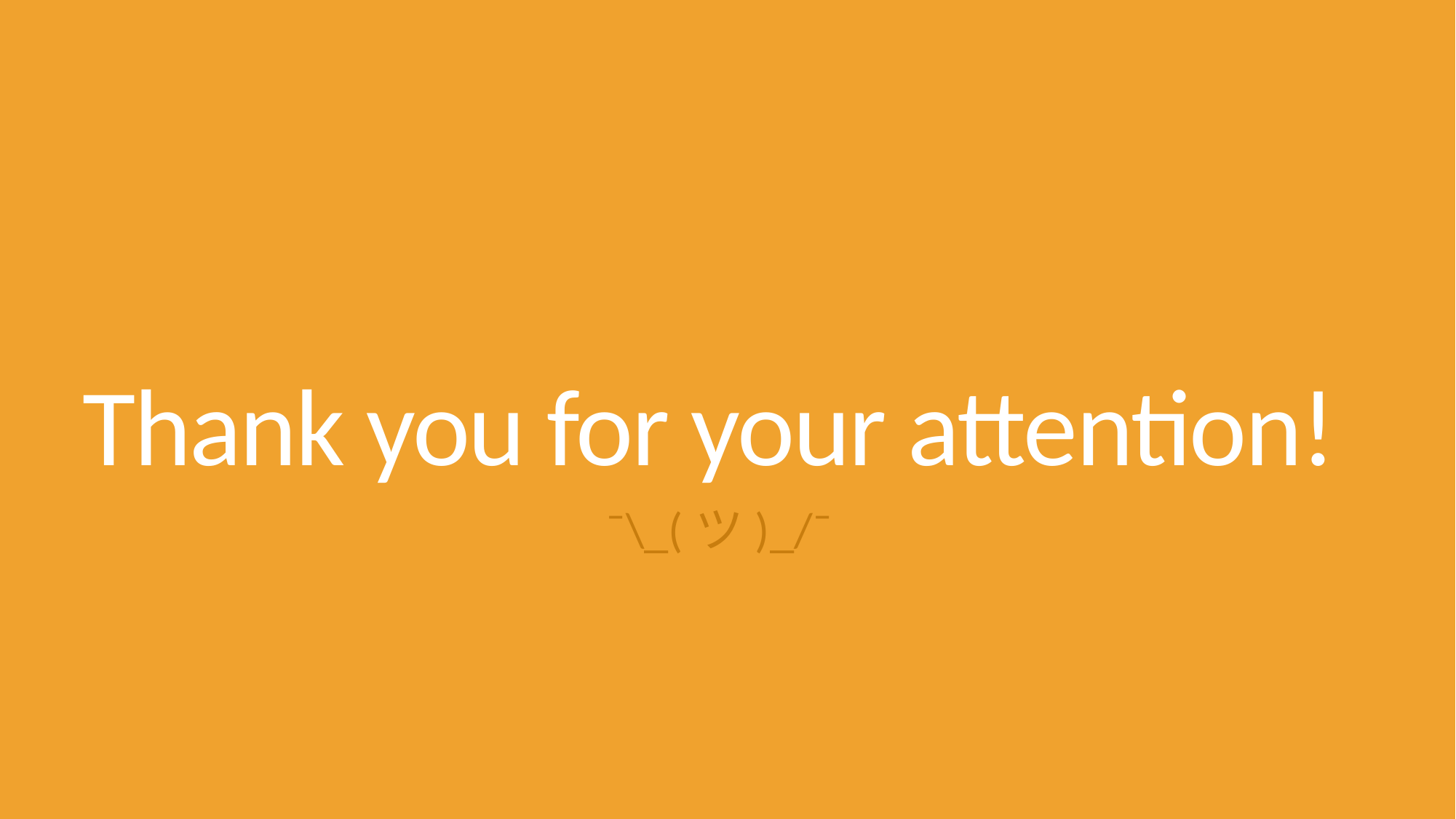

# Thank you for your attention!
¯\_(ツ)_/¯
8